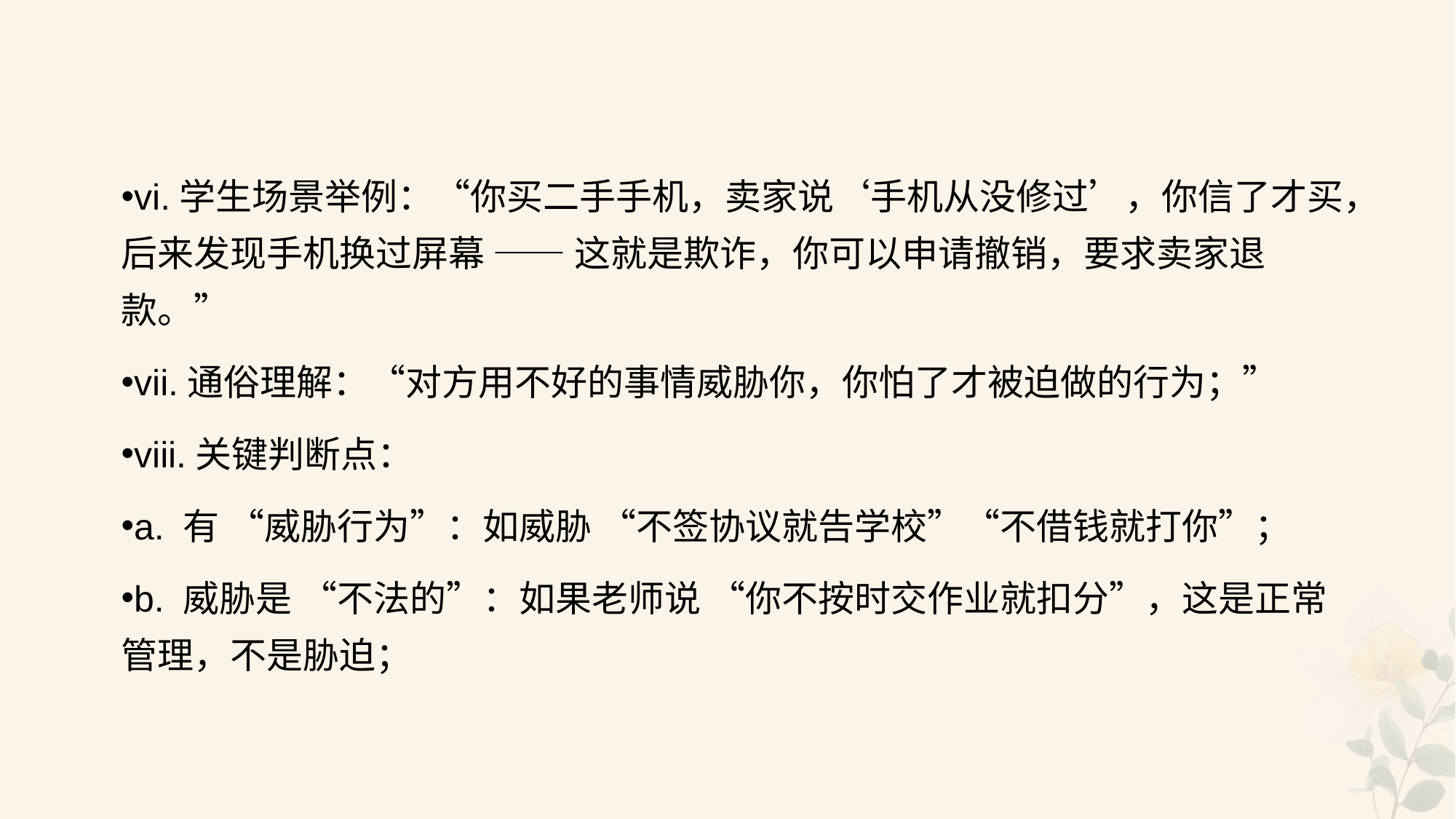

#
vi.学生场景举例：“你买二手手机，卖家说‘手机从没修过’，你信了才买，后来发现手机换过屏幕 —— 这就是欺诈，你可以申请撤销，要求卖家退款。”
vii.通俗理解：“对方用不好的事情威胁你，你怕了才被迫做的行为；”
viii.关键判断点：
a. 有 “威胁行为”：如威胁 “不签协议就告学校”“不借钱就打你”；
b. 威胁是 “不法的”：如果老师说 “你不按时交作业就扣分”，这是正常管理，不是胁迫；